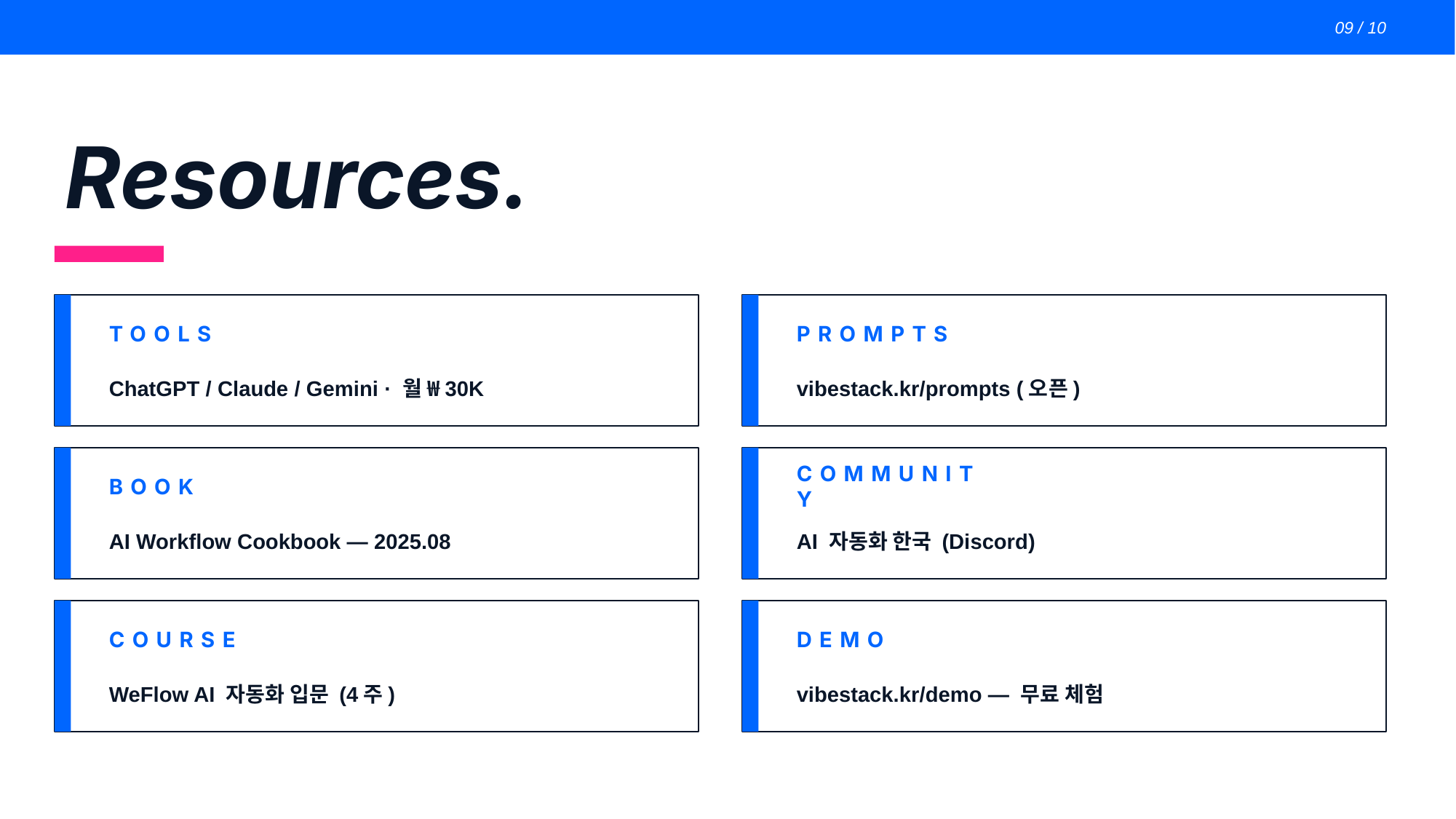

09 / 10
Resources.

TOOLS
PROMPTS
ChatGPT / Claude / Gemini · 월 ₩30K
vibestack.kr/prompts (오픈)

BOOK
COMMUNITY
AI Workflow Cookbook — 2025.08
AI 자동화 한국 (Discord)

COURSE
DEMO
WeFlow AI 자동화 입문 (4주)
vibestack.kr/demo — 무료 체험